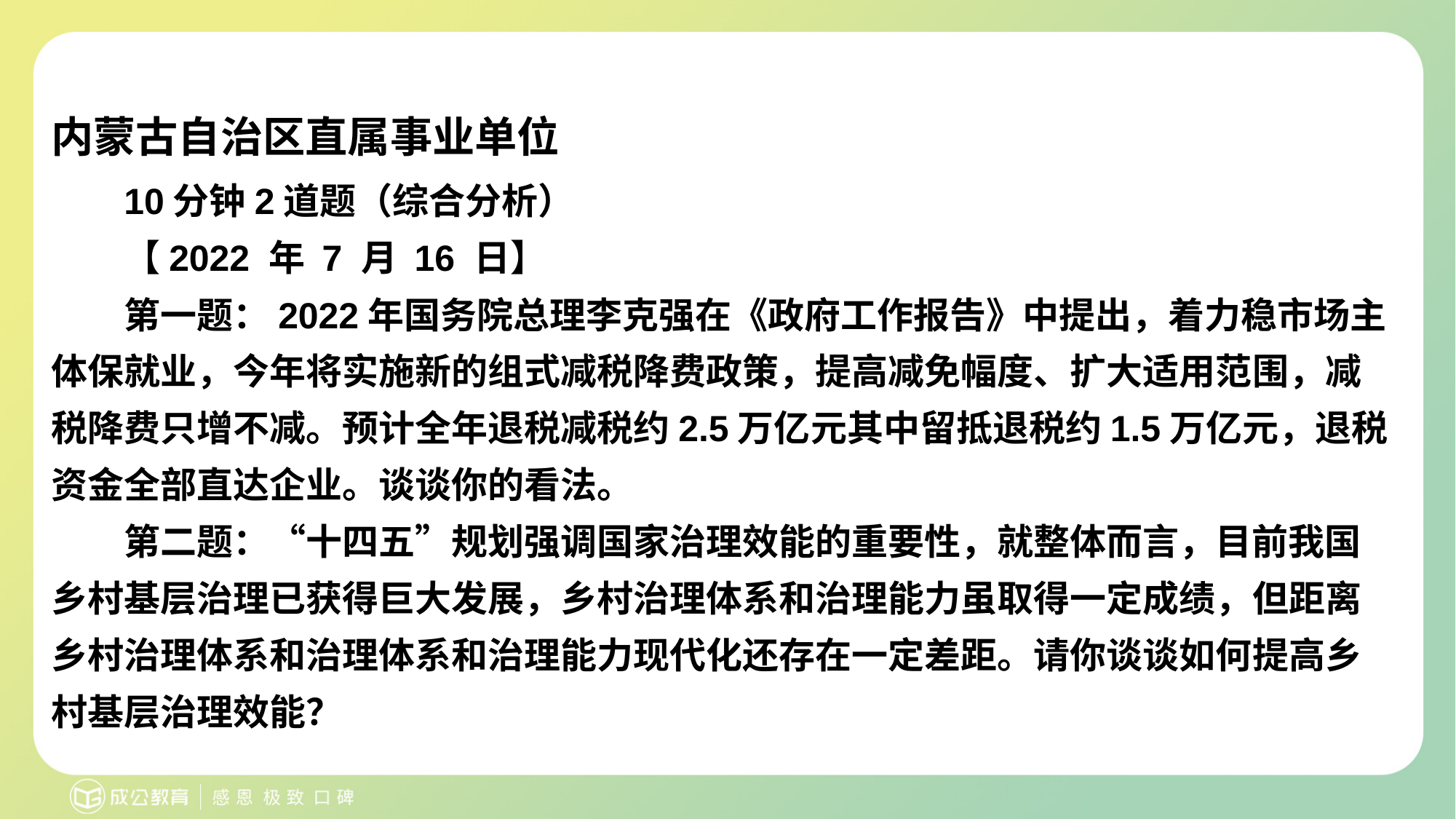

# 内蒙古自治区直属事业单位
10分钟2道题（综合分析）
【2022 年 7 月 16 日】
第一题：2022年国务院总理李克强在《政府工作报告》中提出，着力稳市场主体保就业，今年将实施新的组式减税降费政策，提高减免幅度、扩大适用范围，减税降费只增不减。预计全年退税减税约2.5万亿元其中留抵退税约1.5万亿元，退税资金全部直达企业。谈谈你的看法。
第二题：“十四五”规划强调国家治理效能的重要性，就整体而言，目前我国乡村基层治理已获得巨大发展，乡村治理体系和治理能力虽取得一定成绩，但距离乡村治理体系和治理体系和治理能力现代化还存在一定差距。请你谈谈如何提高乡村基层治理效能？